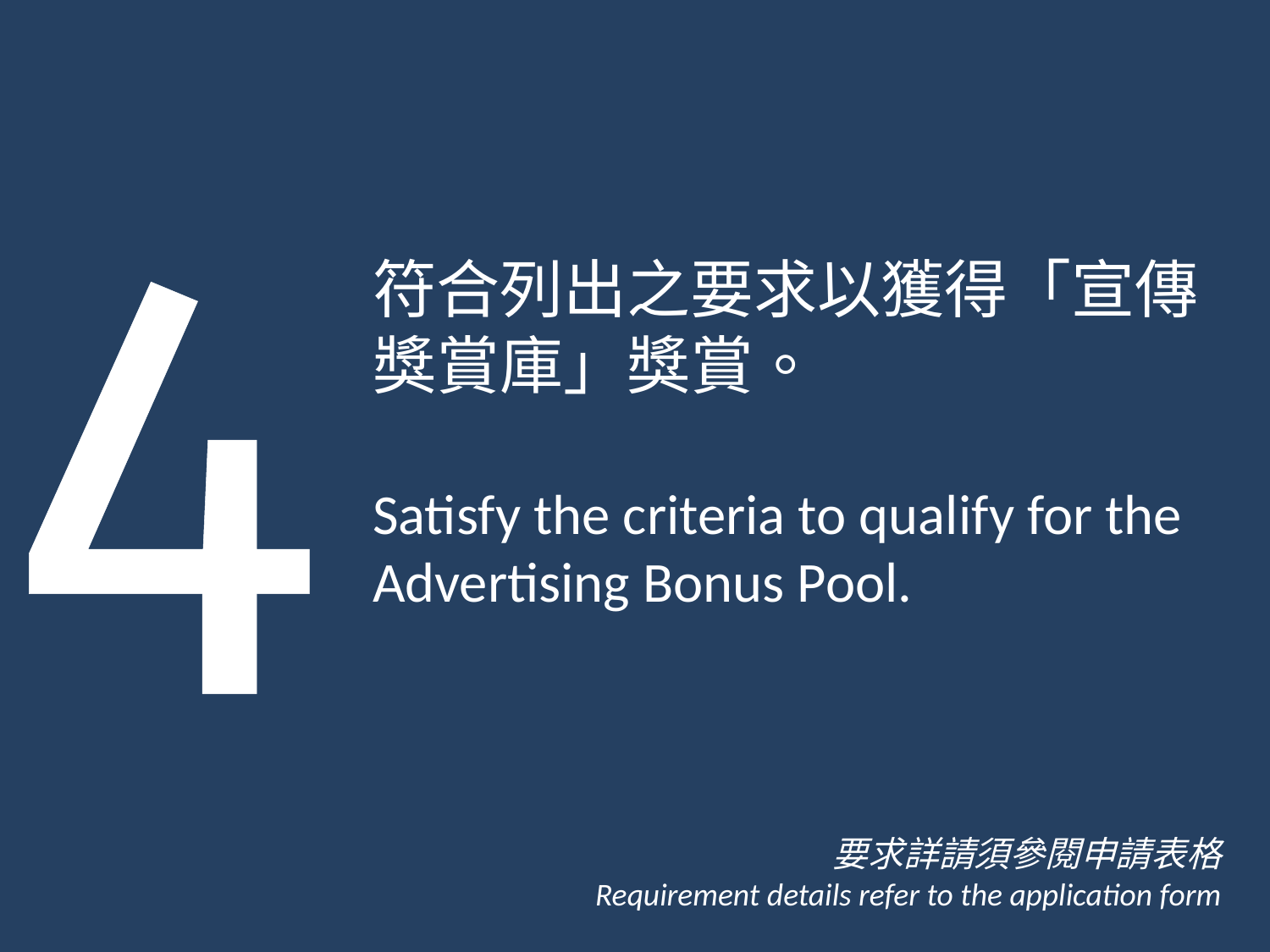

4
符合列出之要求以獲得「宣傳獎賞庫」獎賞。

Satisfy the criteria to qualify for the Advertising Bonus Pool.
要求詳請須參閱申請表格
Requirement details refer to the application form